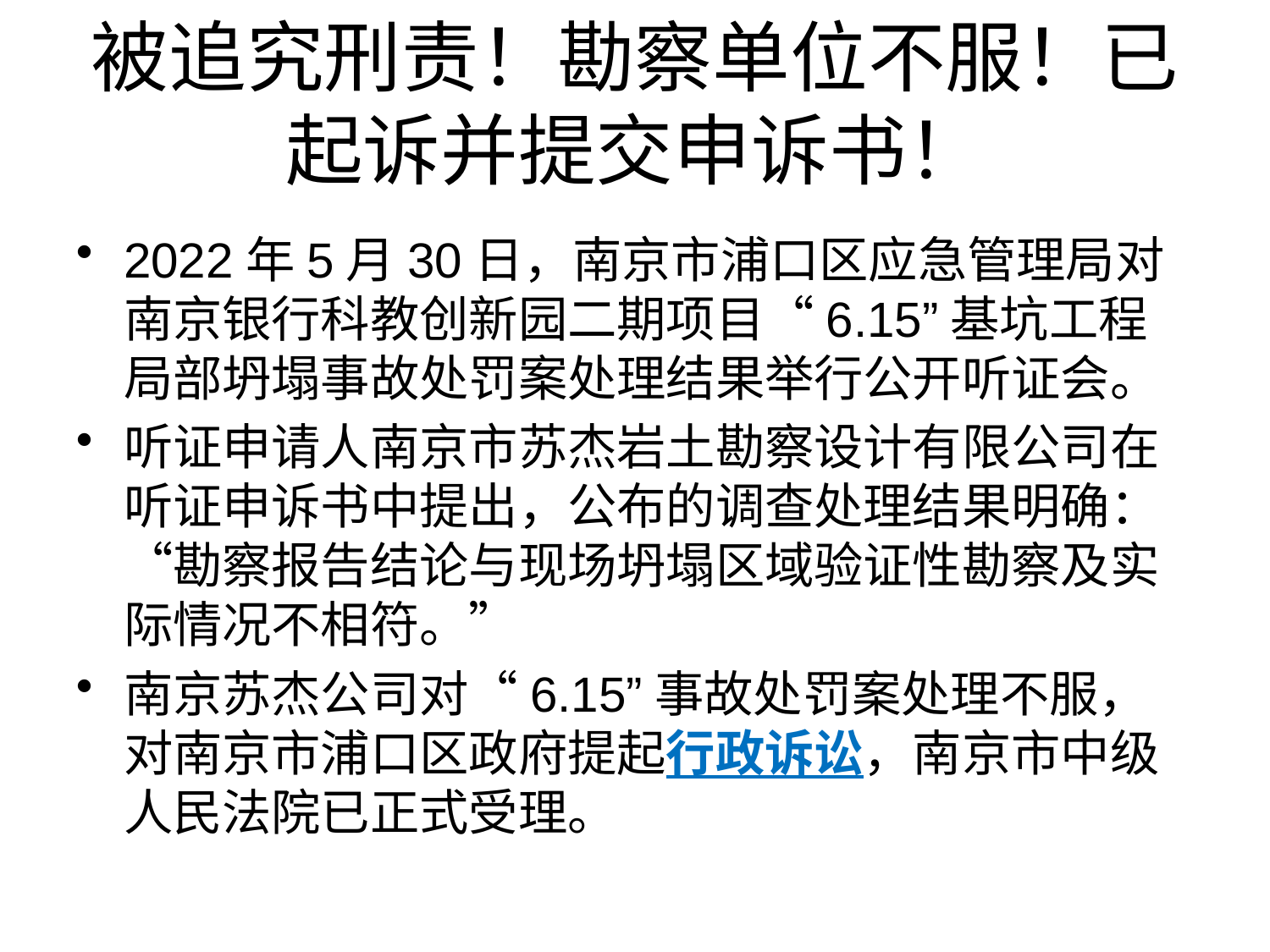

# 被追究刑责！勘察单位不服！已起诉并提交申诉书！
2022年5月30日，南京市浦口区应急管理局对南京银行科教创新园二期项目“6.15”基坑工程局部坍塌事故处罚案处理结果举行公开听证会。
听证申请人南京市苏杰岩土勘察设计有限公司在听证申诉书中提出，公布的调查处理结果明确：“勘察报告结论与现场坍塌区域验证性勘察及实际情况不相符。”
南京苏杰公司对“6.15”事故处罚案处理不服，对南京市浦口区政府提起行政诉讼，南京市中级人民法院已正式受理。